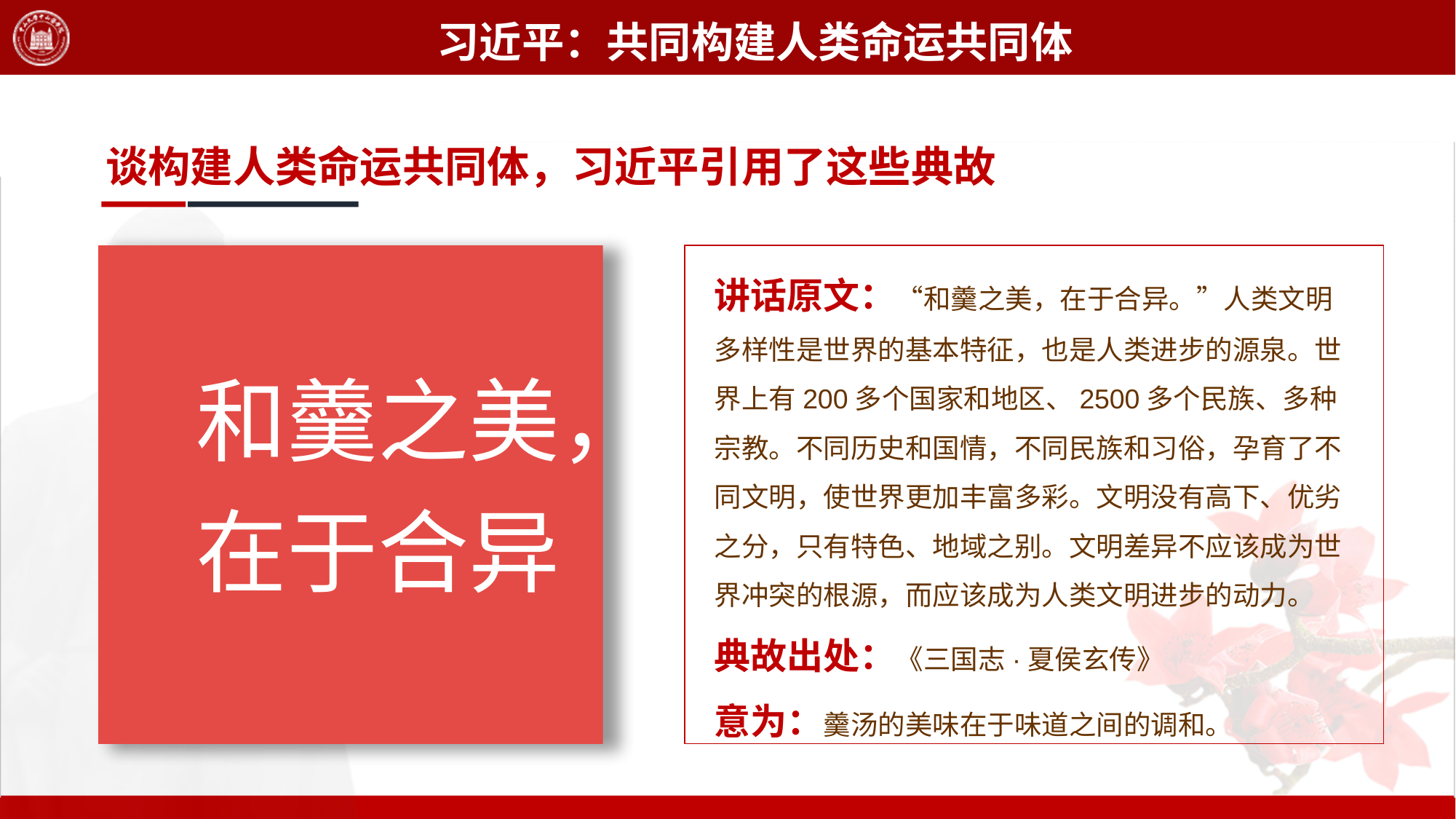

习近平：共同构建人类命运共同体
谈构建人类命运共同体，习近平引用了这些典故

讲话原文：“和羹之美，在于合异。”人类文明多样性是世界的基本特征，也是人类进步的源泉。世界上有200多个国家和地区、2500多个民族、多种宗教。不同历史和国情，不同民族和习俗，孕育了不同文明，使世界更加丰富多彩。文明没有高下、优劣之分，只有特色、地域之别。文明差异不应该成为世界冲突的根源，而应该成为人类文明进步的动力。
典故出处：《三国志·夏侯玄传》
意为：羹汤的美味在于味道之间的调和。

和羹之美，在于合异